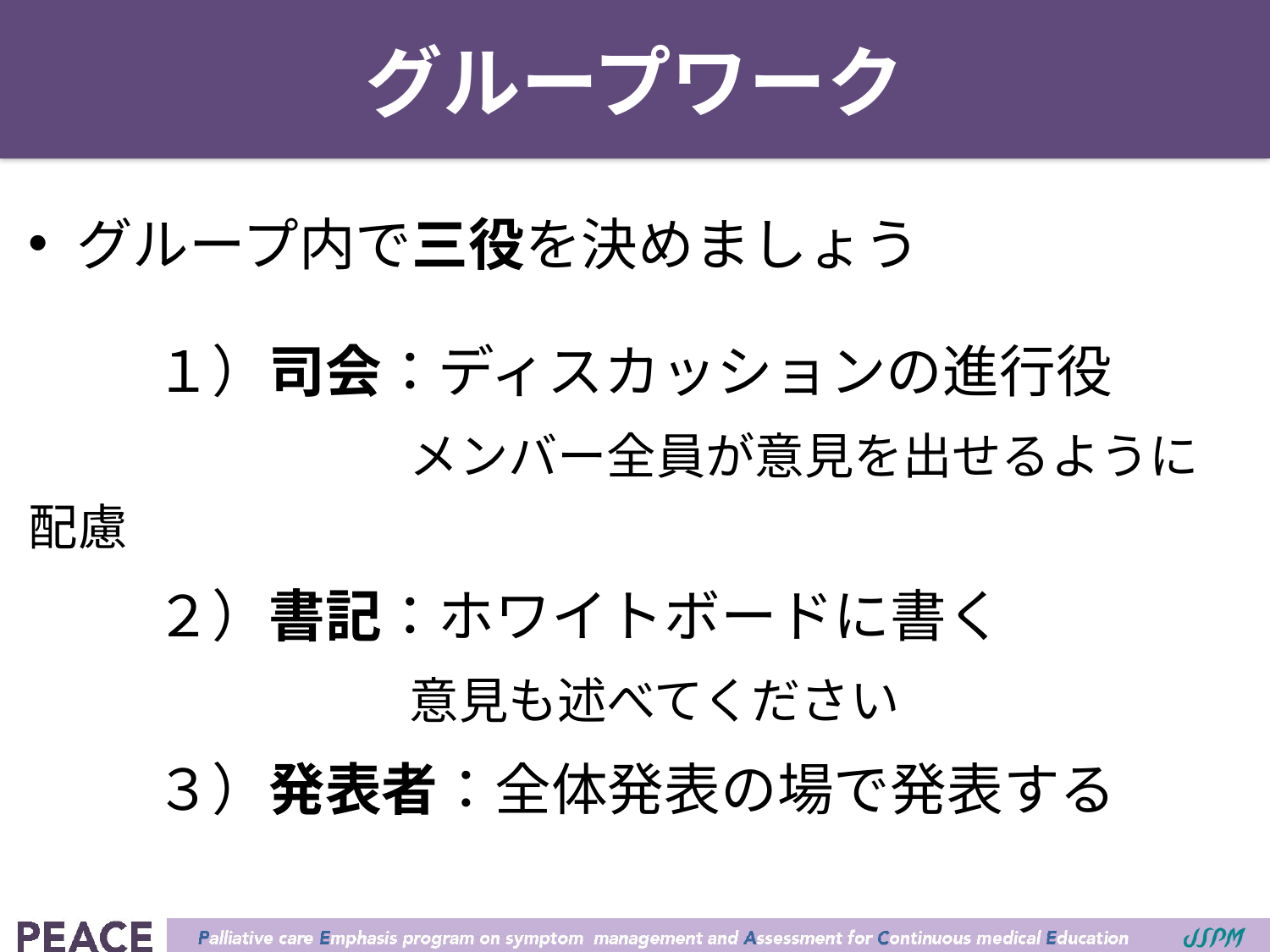

# グループワーク
グループ内で三役を決めましょう

	１）司会：ディスカッションの進行役
			メンバー全員が意見を出せるように配慮
	２）書記：ホワイトボードに書く
			意見も述べてください
	３）発表者：全体発表の場で発表する